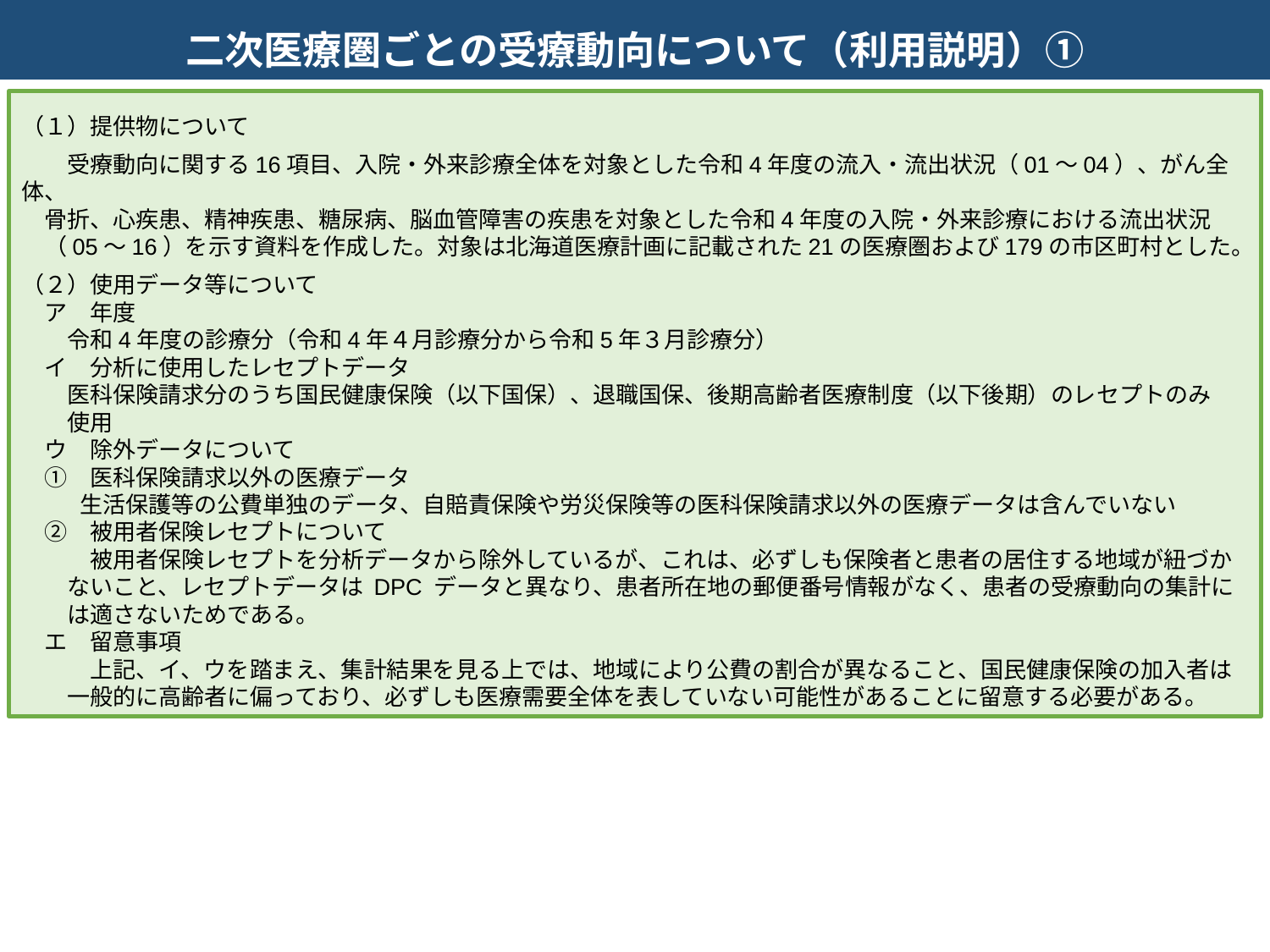

二次医療圏ごとの受療動向について（利用説明）①

（１）提供物について

　　受療動向に関する16項目、入院・外来診療全体を対象とした令和4年度の流入・流出状況（01～04）、がん全体、
　骨折、心疾患、精神疾患、糖尿病、脳血管障害の疾患を対象とした令和4年度の入院・外来診療における流出状況
　（05～16）を示す資料を作成した。対象は北海道医療計画に記載された21の医療圏および179の市区町村とした。

（２）使用データ等について
　ア　年度
　　令和4年度の診療分（令和4年４月診療分から令和5年３月診療分）
　イ　分析に使用したレセプトデータ
　　医科保険請求分のうち国民健康保険（以下国保）、退職国保、後期高齢者医療制度（以下後期）のレセプトのみ
　　使用
　ウ　除外データについて
　①　医科保険請求以外の医療データ
      　生活保護等の公費単独のデータ、自賠責保険や労災保険等の医科保険請求以外の医療データは含んでいない
　②　被用者保険レセプトについて
　　　被用者保険レセプトを分析データから除外しているが、これは、必ずしも保険者と患者の居住する地域が紐づか
　　ないこと、レセプトデータは DPC データと異なり、患者所在地の郵便番号情報がなく、患者の受療動向の集計に
　　は適さないためである。
　エ　留意事項
　　　上記、イ、ウを踏まえ、集計結果を見る上では、地域により公費の割合が異なること、国民健康保険の加入者は
　　一般的に高齢者に偏っており、必ずしも医療需要全体を表していない可能性があることに留意する必要がある。